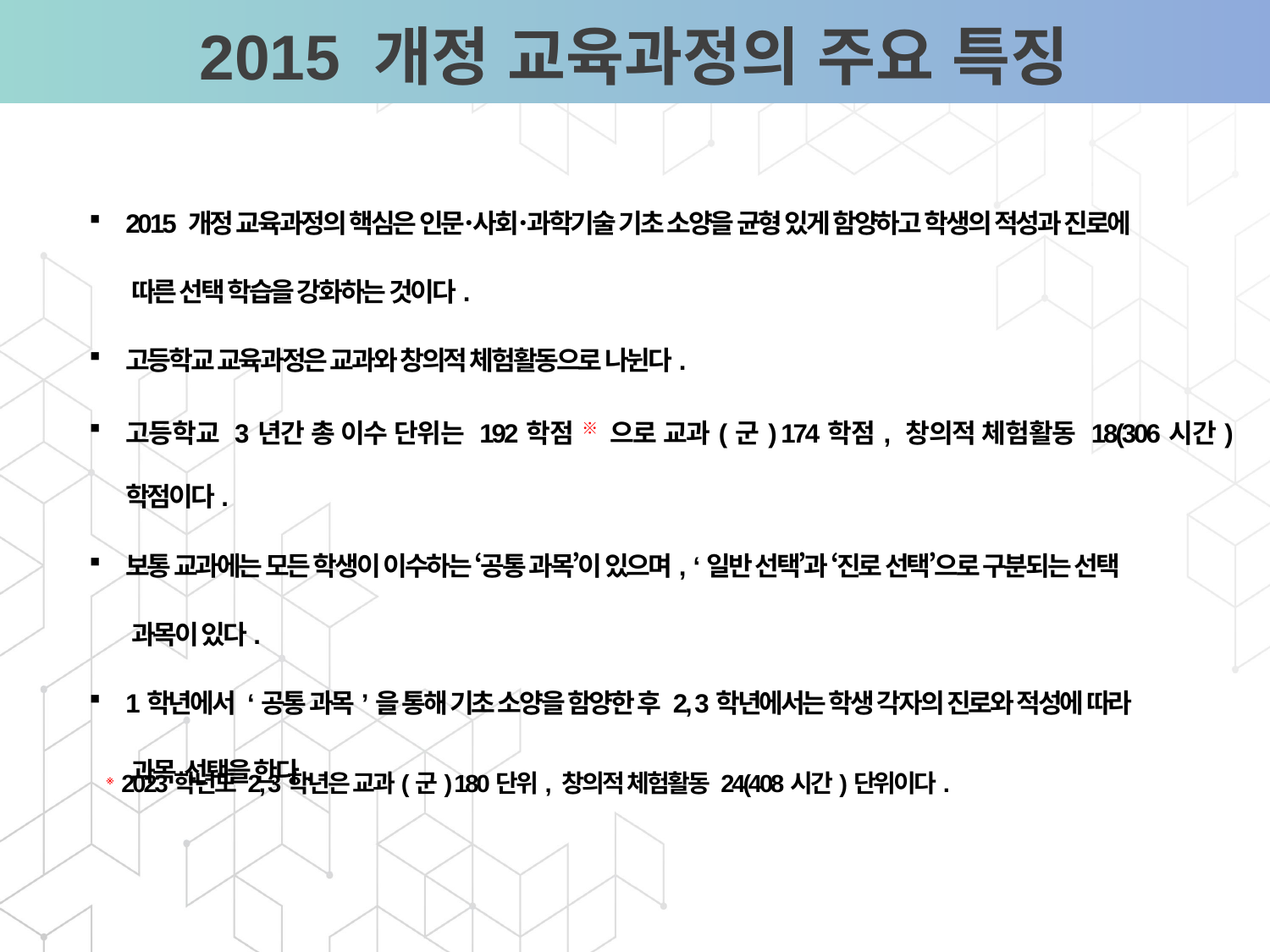

2015 개정 교육과정의 주요 특징
영업활동의 부재
2015 개정 교육과정의 핵심은 인문･사회･과학기술 기초 소양을 균형 있게 함양하고 학생의 적성과 진로에
       따른 선택 학습을 강화하는 것이다.
고등학교 교육과정은 교과와 창의적 체험활동으로 나뉜다.
고등학교 3년간 총 이수 단위는 192학점 ※ 으로 교과(군) 174학점, 창의적 체험활동 18(306시간)학점이다.
보통 교과에는 모든 학생이 이수하는 ‘공통 과목’이 있으며,  ‘일반 선택’과 ‘진로 선택’으로 구분되는 선택
       과목이 있다.
1학년에서 ʻ공통 과목ʼ을 통해 기초 소양을 함양한 후 2, 3학년에서는 학생 각자의 진로와 적성에 따라
       과목  선택을 한다.
※ 2023학년도 2, 3학년은 교과(군) 180단위, 창의적 체험활동 24(408시간)단위이다.